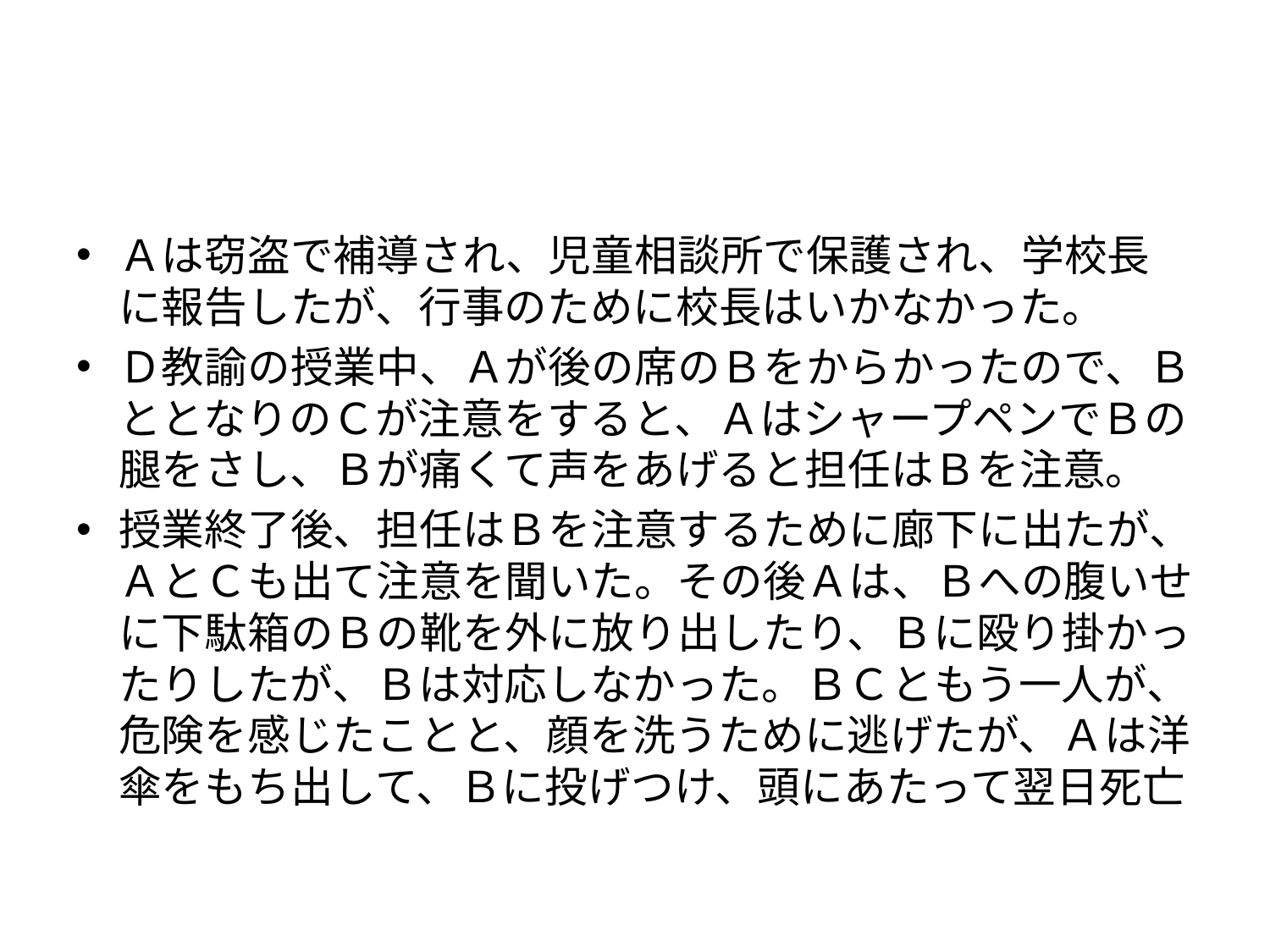

#
Ａは窃盗で補導され、児童相談所で保護され、学校長に報告したが、行事のために校長はいかなかった。
Ｄ教諭の授業中、Ａが後の席のＢをからかったので、ＢととなりのＣが注意をすると、ＡはシャープペンでＢの腿をさし、Ｂが痛くて声をあげると担任はＢを注意。
授業終了後、担任はＢを注意するために廊下に出たが、ＡとＣも出て注意を聞いた。その後Ａは、Ｂへの腹いせに下駄箱のＢの靴を外に放り出したり、Ｂに殴り掛かったりしたが、Ｂは対応しなかった。ＢＣともう一人が、危険を感じたことと、顔を洗うために逃げたが、Ａは洋傘をもち出して、Ｂに投げつけ、頭にあたって翌日死亡